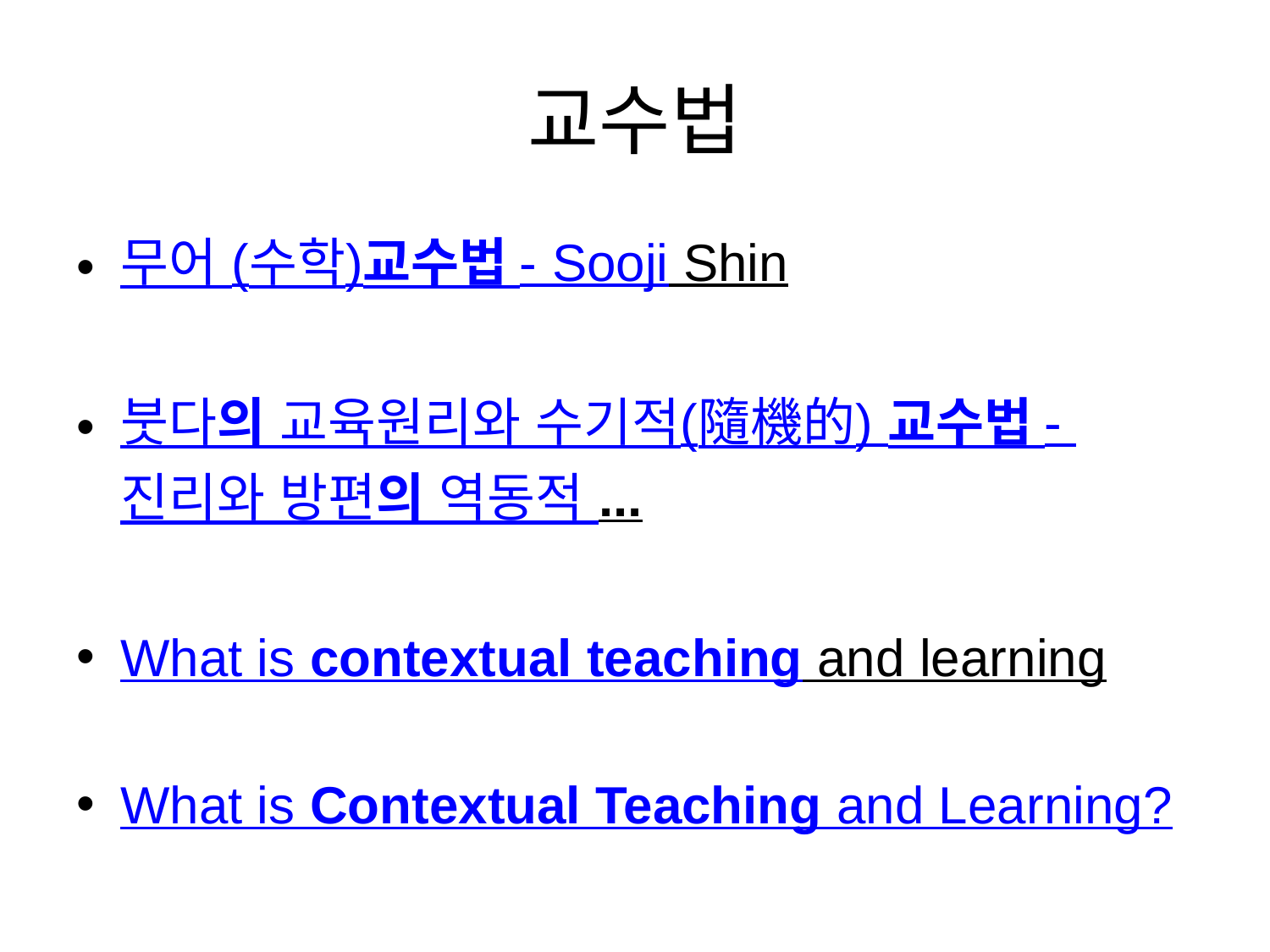

# 교수법
무어 (수학)교수법 - Sooji Shin

붓다의 교육원리와 수기적(隨機的) 교수법 - 진리와 방편의 역동적 ...

What is contextual teaching and learning

What is Contextual Teaching and Learning?